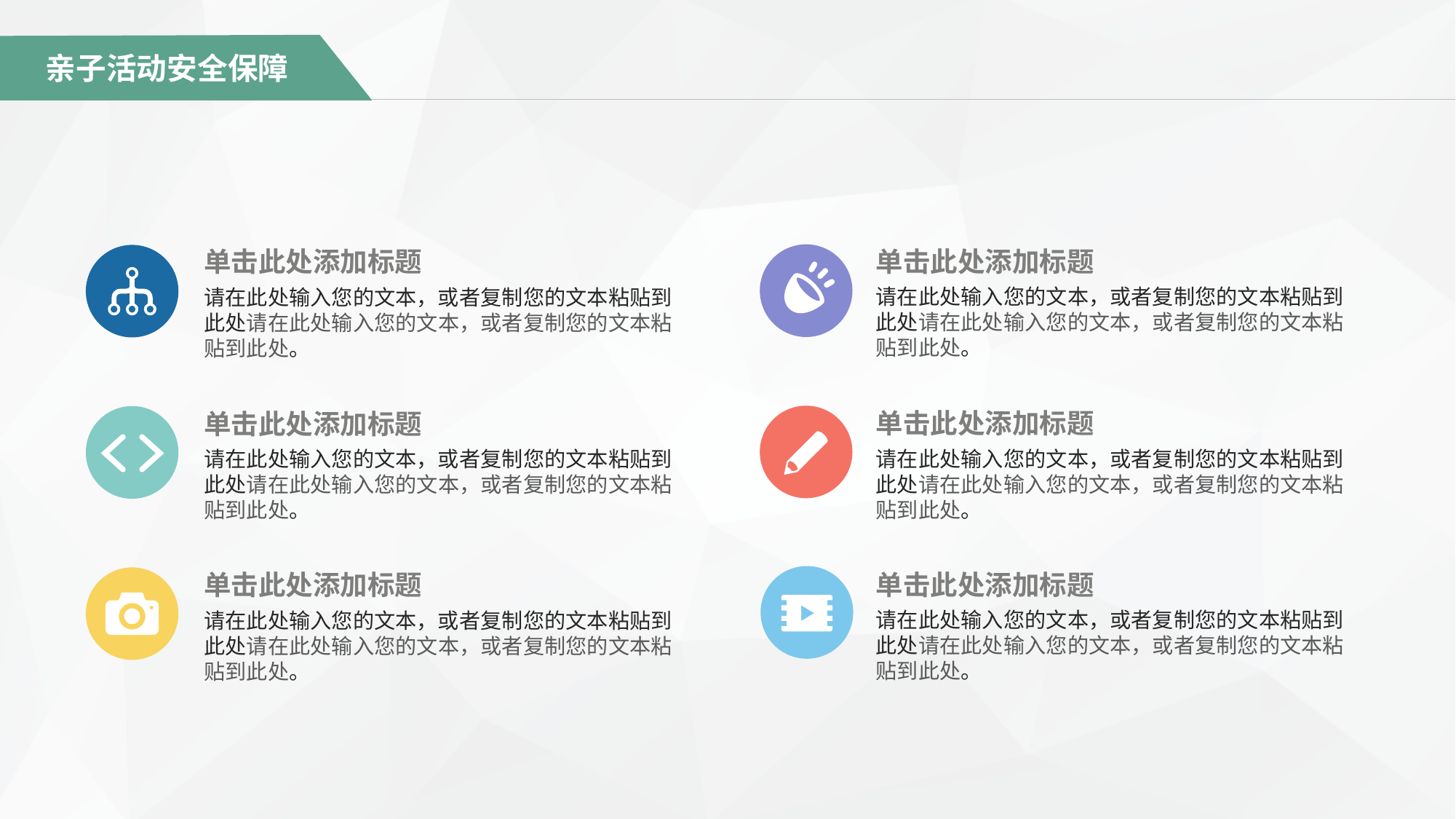

亲子活动安全保障
单击此处添加标题
请在此处输入您的文本，或者复制您的文本粘贴到此处请在此处输入您的文本，或者复制您的文本粘贴到此处。
单击此处添加标题
请在此处输入您的文本，或者复制您的文本粘贴到此处请在此处输入您的文本，或者复制您的文本粘贴到此处。

单击此处添加标题
请在此处输入您的文本，或者复制您的文本粘贴到此处请在此处输入您的文本，或者复制您的文本粘贴到此处。
单击此处添加标题
请在此处输入您的文本，或者复制您的文本粘贴到此处请在此处输入您的文本，或者复制您的文本粘贴到此处。

单击此处添加标题
请在此处输入您的文本，或者复制您的文本粘贴到此处请在此处输入您的文本，或者复制您的文本粘贴到此处。
单击此处添加标题
请在此处输入您的文本，或者复制您的文本粘贴到此处请在此处输入您的文本，或者复制您的文本粘贴到此处。